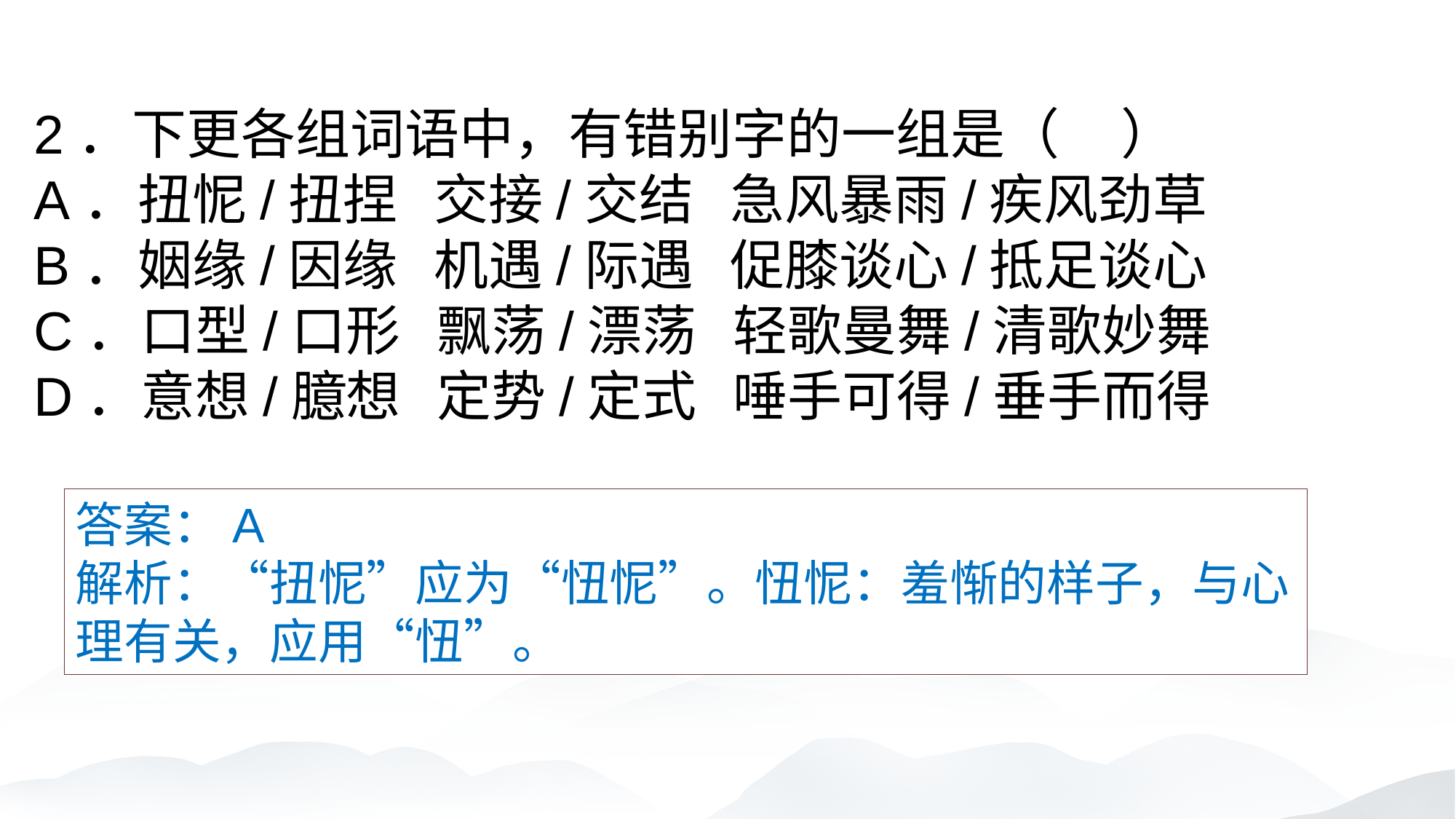

2．下更各组词语中，有错别字的一组是（     ）
A．扭怩/扭捏   交接/交结   急风暴雨/疾风劲草
B．姻缘/因缘   机遇/际遇   促膝谈心/抵足谈心
C．口型/口形   飘荡/漂荡   轻歌曼舞/清歌妙舞
D．意想/臆想   定势/定式   唾手可得/垂手而得
答案：A
解析：“扭怩”应为“忸怩”。忸怩：羞惭的样子，与心理有关，应用“忸”。